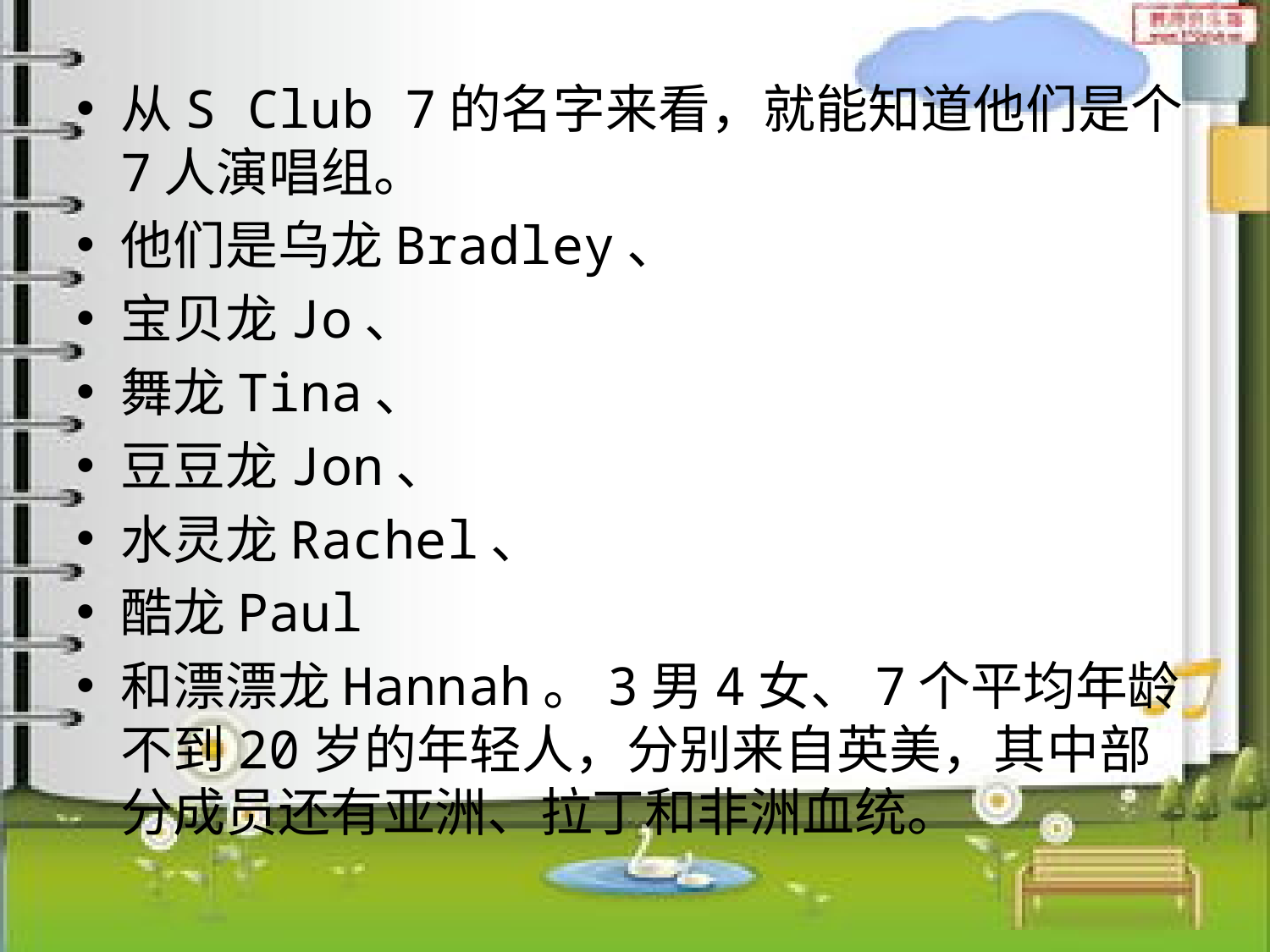

从S Club 7的名字来看，就能知道他们是个7人演唱组。
他们是乌龙Bradley、
宝贝龙Jo、
舞龙Tina、
豆豆龙Jon、
水灵龙Rachel、
酷龙Paul
和漂漂龙Hannah。3男4女、7个平均年龄不到20岁的年轻人，分别来自英美，其中部分成员还有亚洲、拉丁和非洲血统。